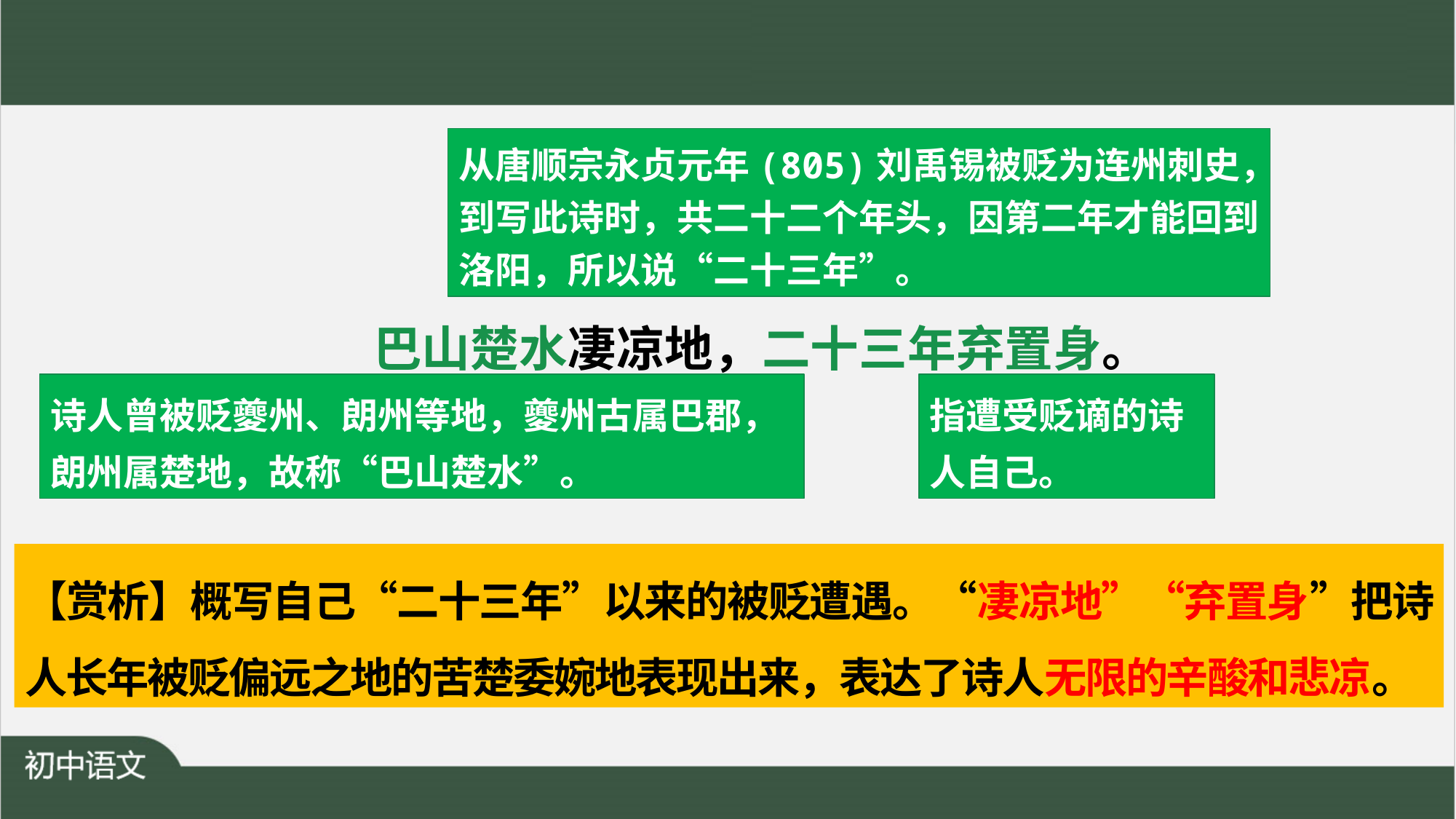

从唐顺宗永贞元年(805)刘禹锡被贬为连州刺史，到写此诗时，共二十二个年头，因第二年才能回到洛阳，所以说“二十三年”。
巴山楚水凄凉地，二十三年弃置身。
诗人曾被贬夔州、朗州等地，夔州古属巴郡，朗州属楚地，故称“巴山楚水”。
指遭受贬谪的诗人自己。
【赏析】概写自己“二十三年”以来的被贬遭遇。“凄凉地”“弃置身”把诗人长年被贬偏远之地的苦楚委婉地表现出来，表达了诗人无限的辛酸和悲凉。